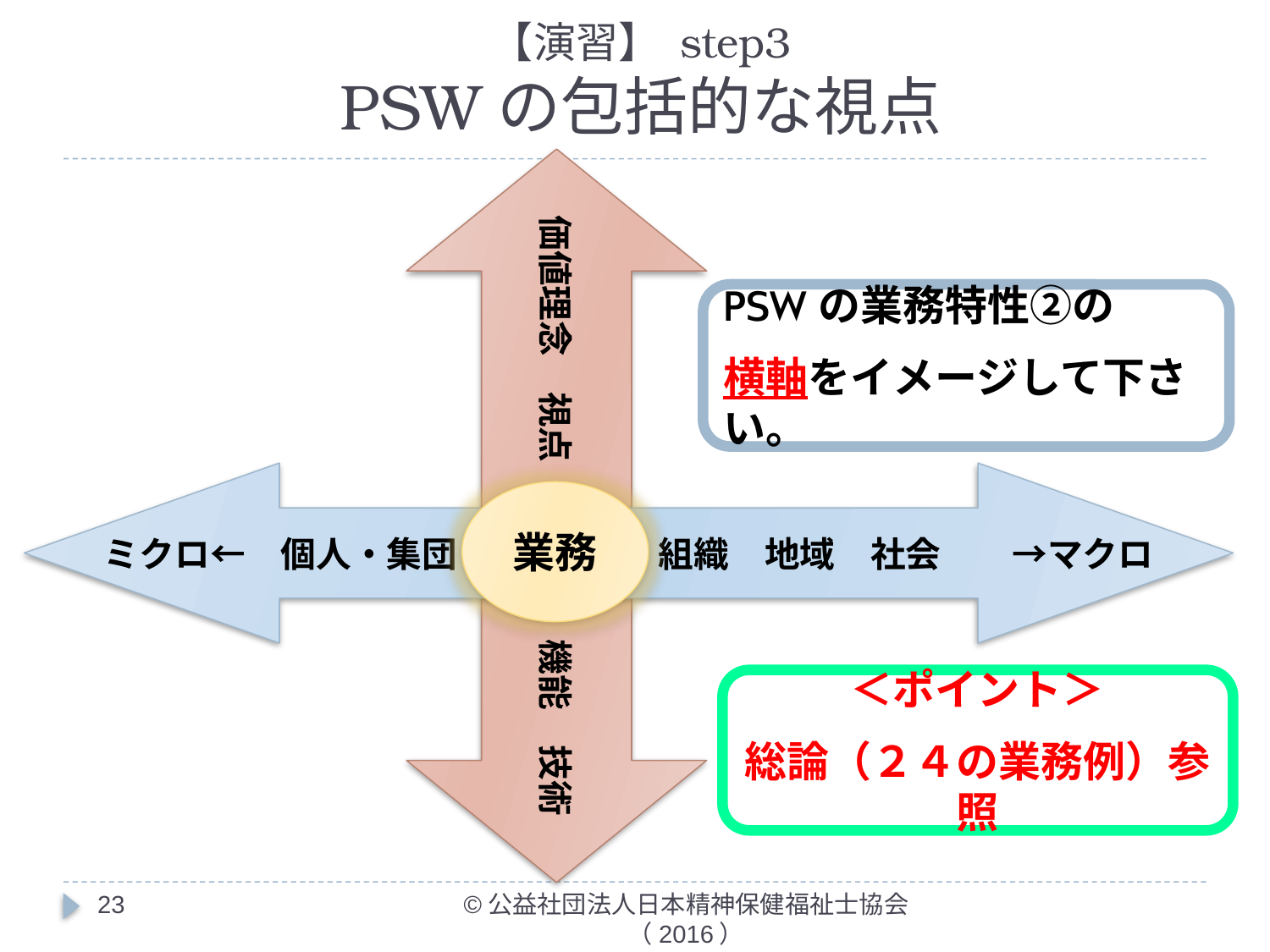

# 【演習】 step3 PSWの包括的な視点
価値理念　視点　　　　　機能　技術

PSWの業務特性②の
横軸をイメージして下さい。
ミクロ←　個人・集団　　　　　   組織　地域　社会　　→マクロ
業務
＜ポイント＞
総論（２４の業務例）参照

23
©公益社団法人日本精神保健福祉士協会（2016）